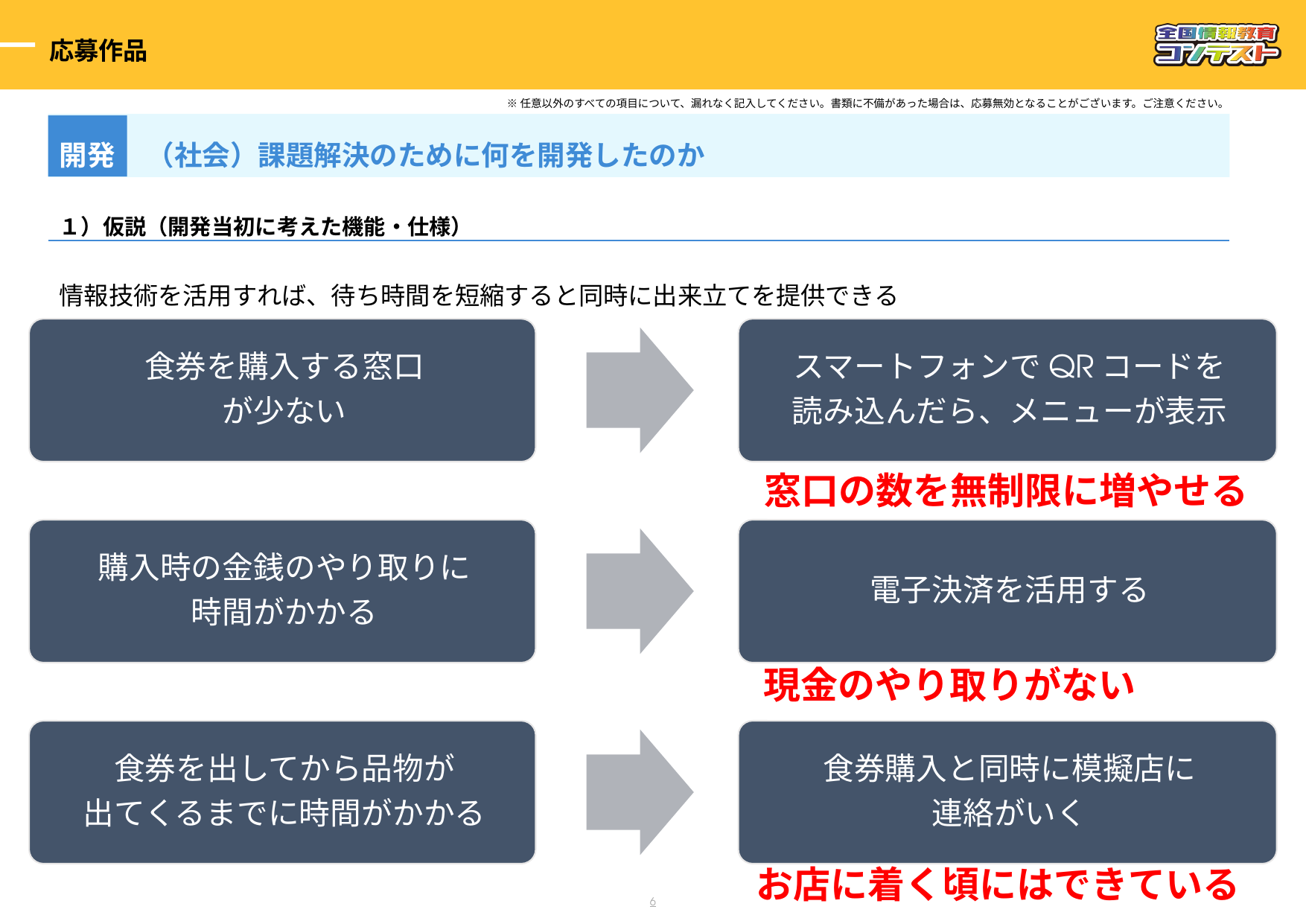

応募作品
※任意以外のすべての項目について、漏れなく記入してください。書類に不備があった場合は、応募無効となることがございます。ご注意ください。

開発
（社会）課題解決のために何を開発したのか
１）仮説（開発当初に考えた機能・仕様）
情報技術を活用すれば、待ち時間を短縮すると同時に出来立てを提供できる
食券を購入する窓口
が少ない

スマートフォンでQRコードを
読み込んだら、メニューが表示
窓口の数を無制限に増やせる
購入時の金銭のやり取りに
時間がかかる

電子決済を活用する
現金のやり取りがない
食券を出してから品物が
出てくるまでに時間がかかる

食券購入と同時に模擬店に
連絡がいく
お店に着く頃にはできている
6